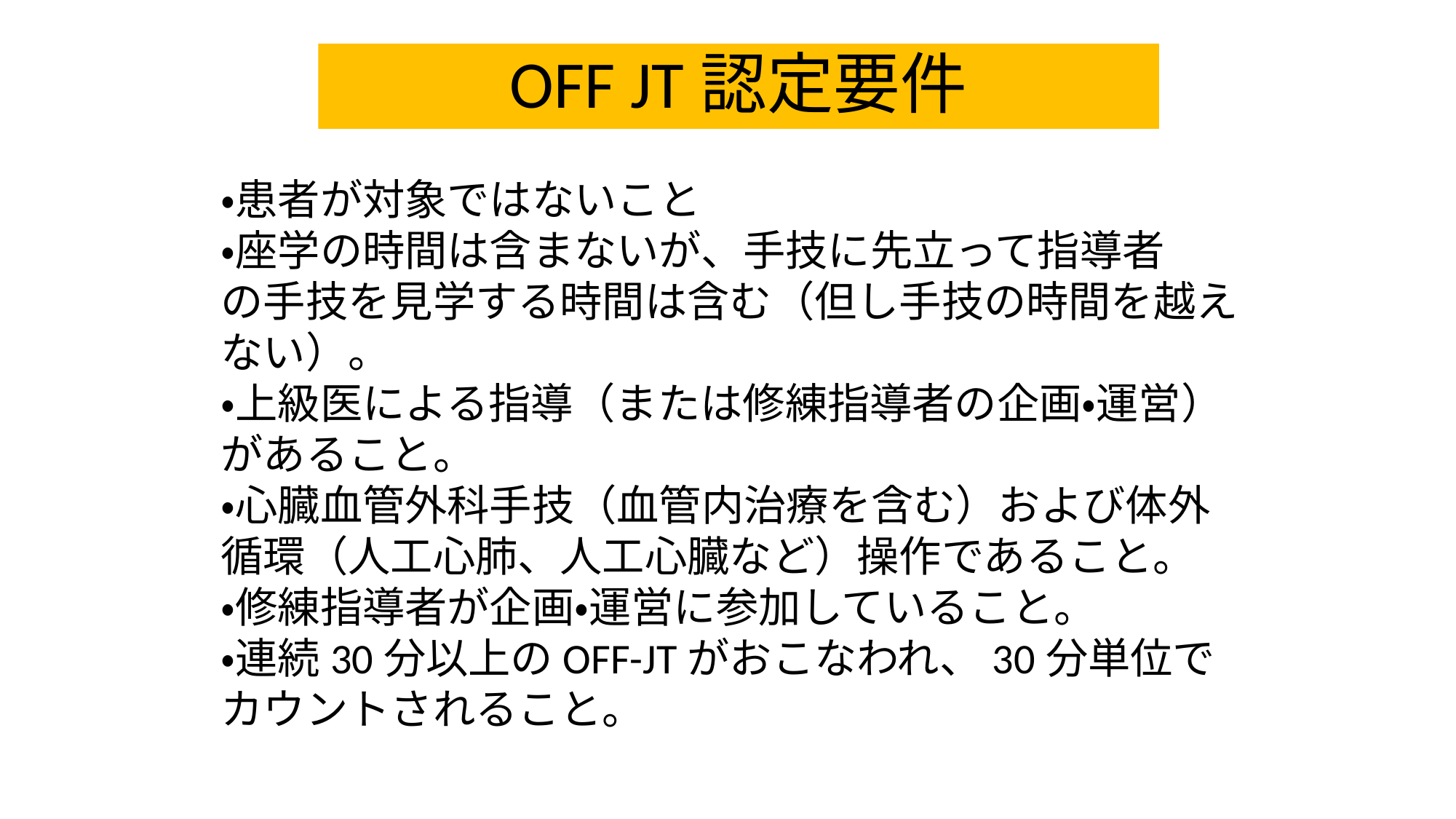

# OFF JT認定要件
・患者が対象ではないこと
・座学の時間は含まないが、手技に先立って指導者
の手技を見学する時間は含む（但し手技の時間を越え
ない）。
・上級医による指導（または修練指導者の企画・運営）
があること。
・心臓血管外科手技（血管内治療を含む）および体外
循環（人工心肺、人工心臓など）操作であること。
・修練指導者が企画・運営に参加していること。
・連続30分以上のOFF-JTがおこなわれ、30分単位で
カウントされること。